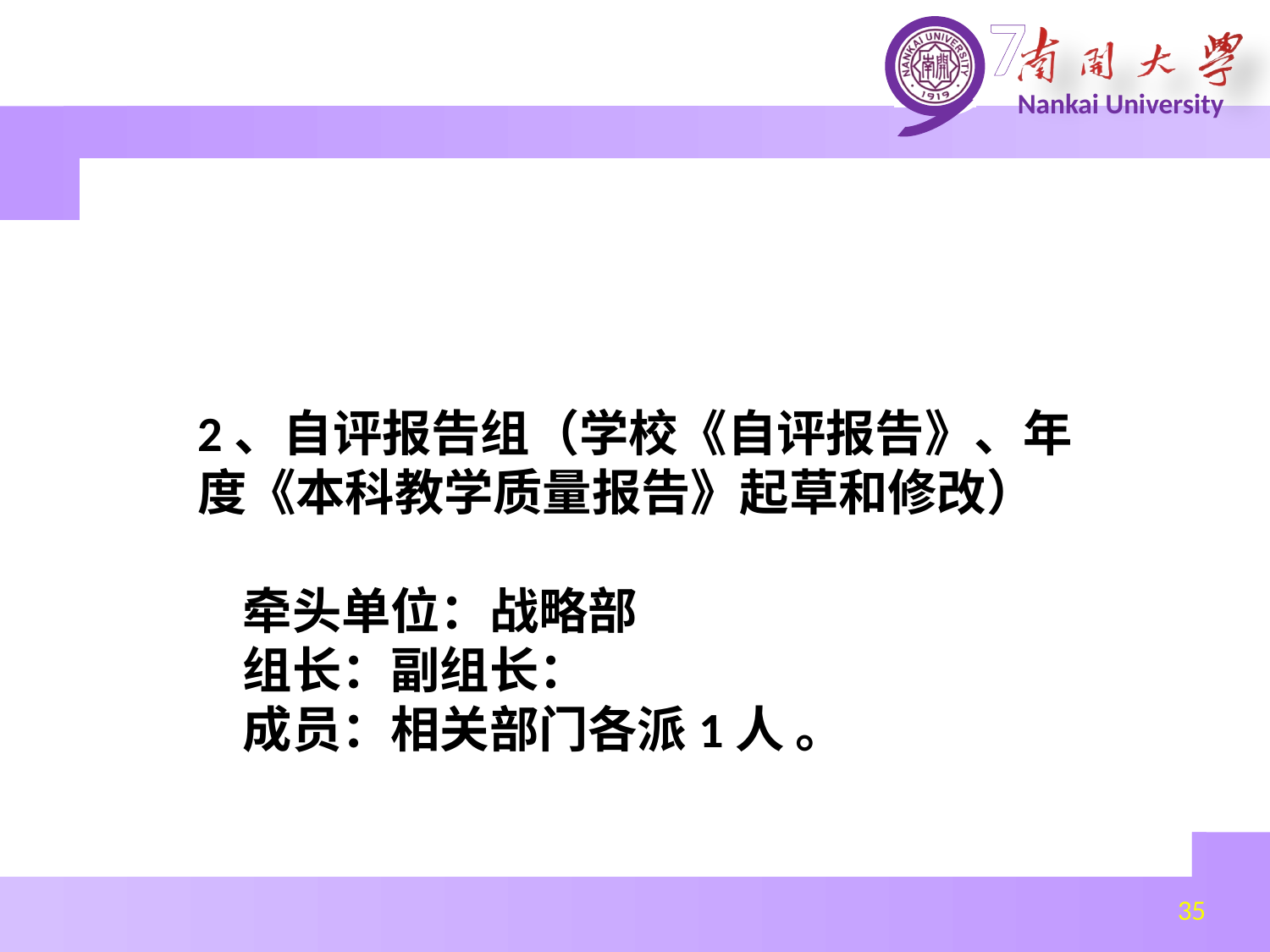

2、自评报告组（学校《自评报告》、年度《本科教学质量报告》起草和修改）

   牵头单位：战略部
   组长：副组长：
   成员：相关部门各派1人 。